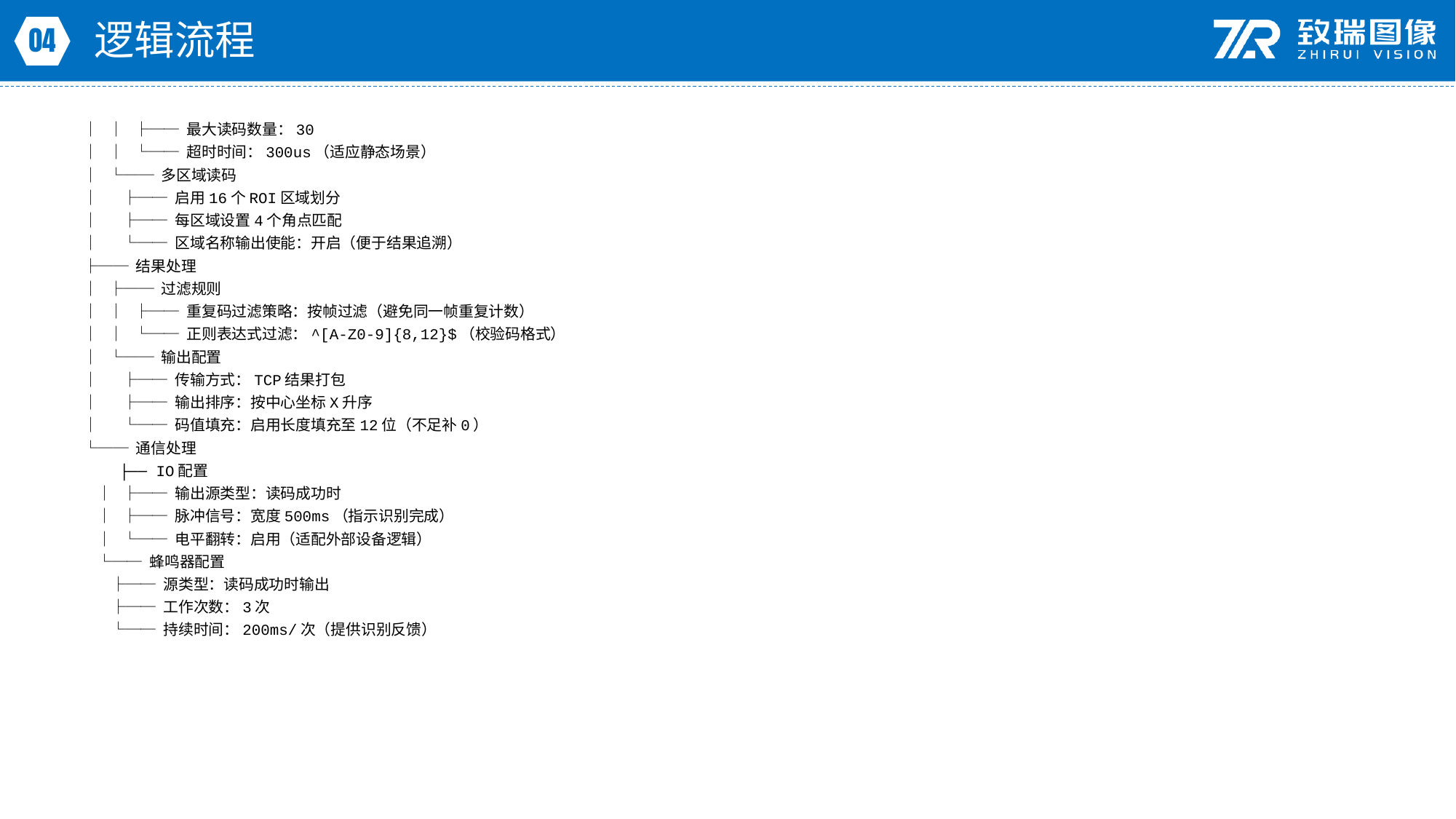

逻辑流程
04

│   │   ├── 最大读码数量：30
│   │   └── 超时时间：300us（适应静态场景）
│   └── 多区域读码
│       ├── 启用16个ROI区域划分
│       ├── 每区域设置4个角点匹配
│       └── 区域名称输出使能：开启（便于结果追溯）
├── 结果处理
│   ├── 过滤规则
│   │   ├── 重复码过滤策略：按帧过滤（避免同一帧重复计数）
│   │   └── 正则表达式过滤：^[A-Z0-9]{8,12}$（校验码格式）
│   └── 输出配置
│       ├── 传输方式：TCP结果打包
│       ├── 输出排序：按中心坐标X升序
│       └── 码值填充：启用长度填充至12位（不足补0）
└── 通信处理
    ├── IO配置
    │   ├── 输出源类型：读码成功时
    │   ├── 脉冲信号：宽度500ms（指示识别完成）
    │   └── 电平翻转：启用（适配外部设备逻辑）
    └── 蜂鸣器配置
        ├── 源类型：读码成功时输出
        ├── 工作次数：3次
        └── 持续时间：200ms/次（提供识别反馈）